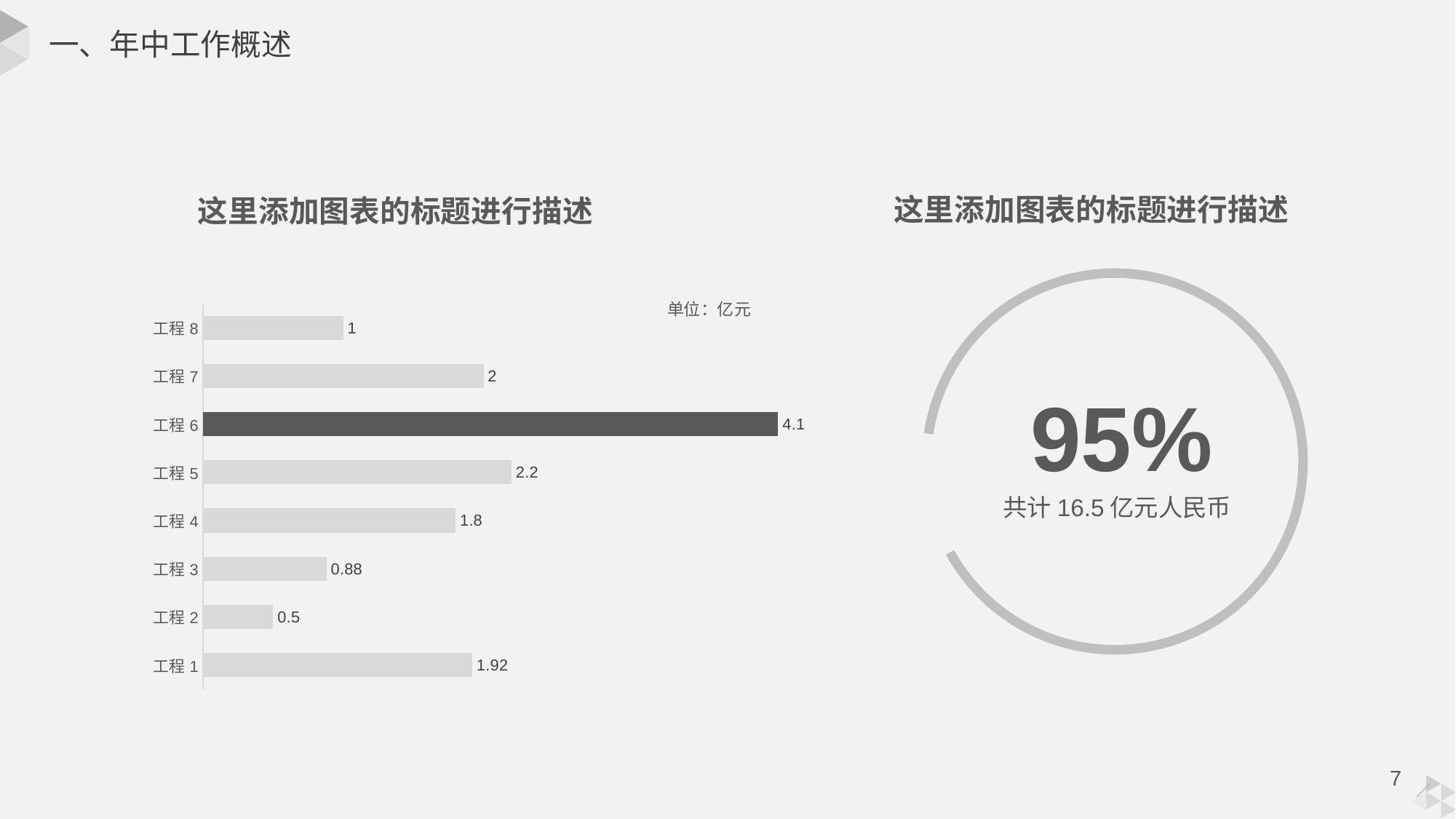

一、年中工作概述
这里添加图表的标题进行描述
这里添加图表的标题进行描述

### Chart

| Category | 系列 1 |
|---|---|
| 工程1 | 1.92 |
| 工程2 | 0.5 |
| 工程3 | 0.88 |
| 工程4 | 1.8 |
| 工程5 | 2.2 |
| 工程6 | 4.1 |
| 工程7 | 2.0 |
| 工程8 | 1.0 |
单位：亿元
95%
共计16.5亿元人民币